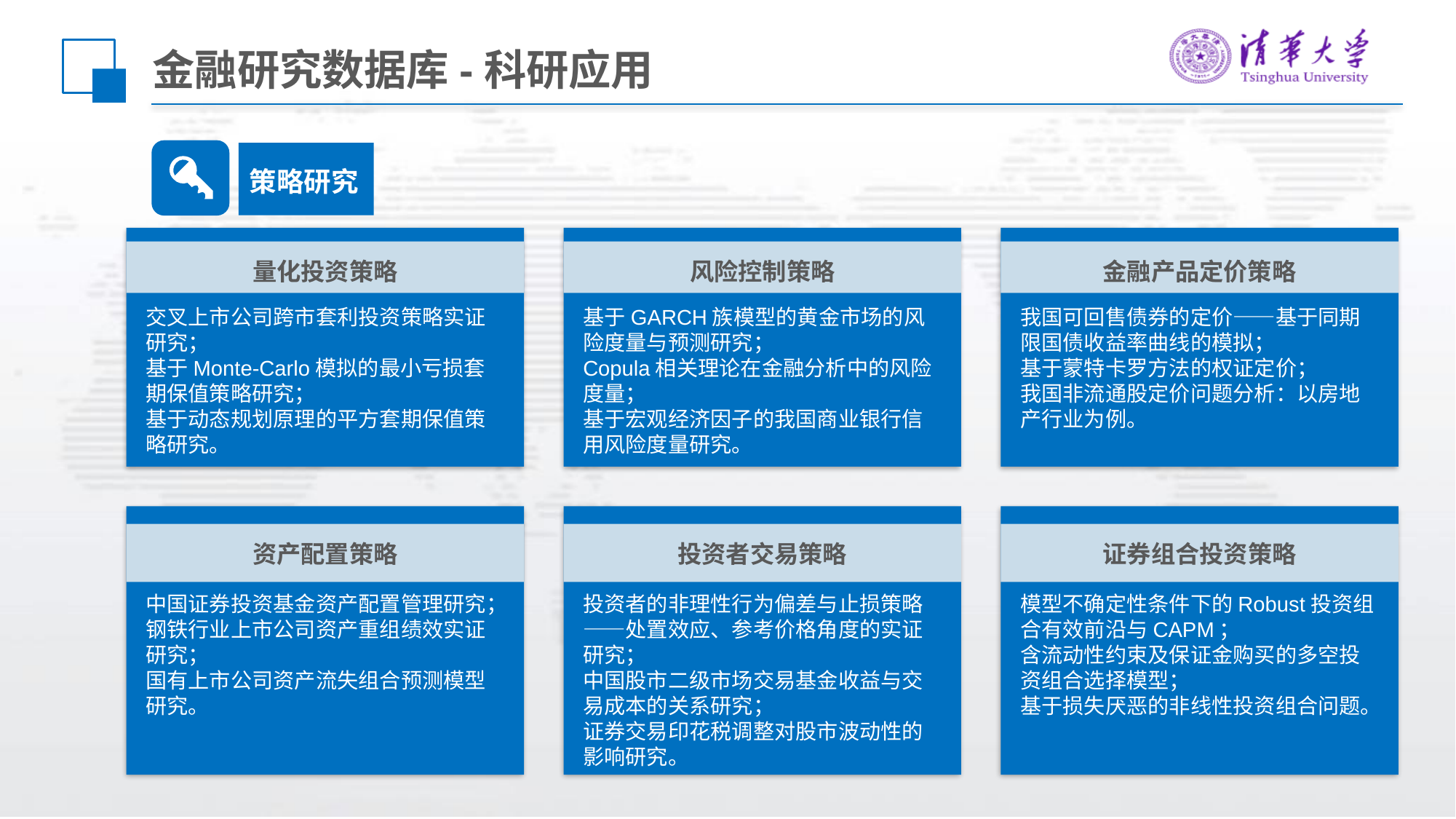

# 金融研究数据库-科研应用

策略研究

量化投资策略
交叉上市公司跨市套利投资策略实证研究；
基于Monte-Carlo模拟的最小亏损套期保值策略研究；
基于动态规划原理的平方套期保值策略研究。

风险控制策略
基于GARCH族模型的黄金市场的风险度量与预测研究；
Copula相关理论在金融分析中的风险度量；
基于宏观经济因子的我国商业银行信用风险度量研究。

金融产品定价策略
我国可回售债券的定价——基于同期限国债收益率曲线的模拟；
基于蒙特卡罗方法的权证定价；
我国非流通股定价问题分析：以房地产行业为例。

投资者交易策略
投资者的非理性行为偏差与止损策略——处置效应、参考价格角度的实证研究；
中国股市二级市场交易基金收益与交易成本的关系研究；
证券交易印花税调整对股市波动性的影响研究。

证券组合投资策略
模型不确定性条件下的Robust投资组合有效前沿与CAPM；
含流动性约束及保证金购买的多空投资组合选择模型；
基于损失厌恶的非线性投资组合问题。

资产配置策略
中国证券投资基金资产配置管理研究；
钢铁行业上市公司资产重组绩效实证研究；
国有上市公司资产流失组合预测模型研究。